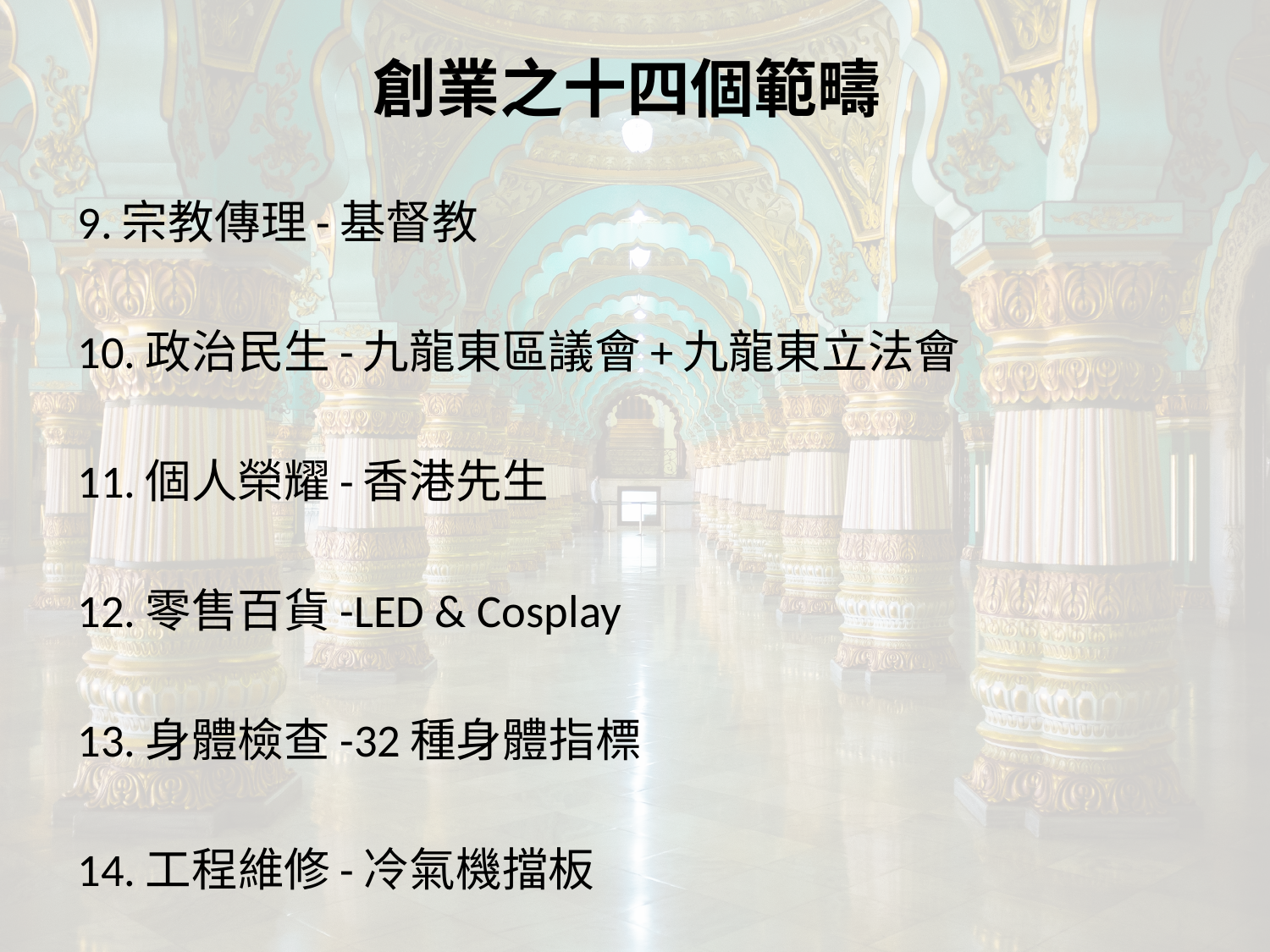

# 創業之十四個範疇
9.宗教傳理-基督教

10.政治民生-九龍東區議會+九龍東立法會

11.個人榮耀-香港先生

12.零售百貨-LED & Cosplay

13.身體檢查-32種身體指標

14.工程維修-冷氣機擋板